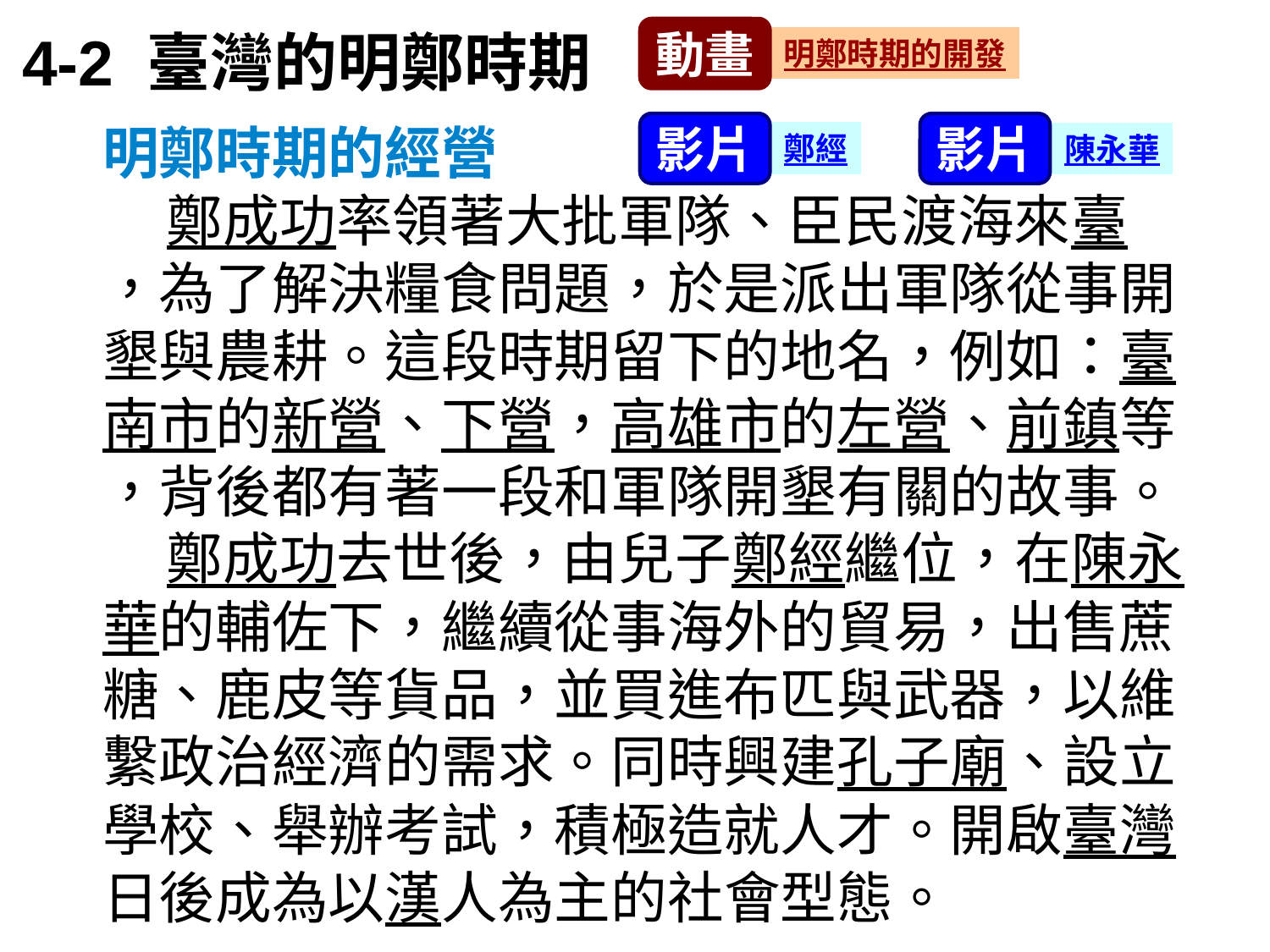

4-2 臺灣的明鄭時期
動畫
明鄭時期的開發
明鄭時期的經營
    鄭成功率領著大批軍隊、臣民渡海來臺
，為了解決糧食問題，於是派出軍隊從事開墾與農耕。這段時期留下的地名，例如：臺南市的新營、下營，高雄市的左營、前鎮等
，背後都有著一段和軍隊開墾有關的故事。
    鄭成功去世後，由兒子鄭經繼位，在陳永華的輔佐下，繼續從事海外的貿易，出售蔗糖、鹿皮等貨品，並買進布匹與武器，以維繫政治經濟的需求。同時興建孔子廟、設立學校、舉辦考試，積極造就人才。開啟臺灣日後成為以漢人為主的社會型態。
影片
影片
鄭經
陳永華